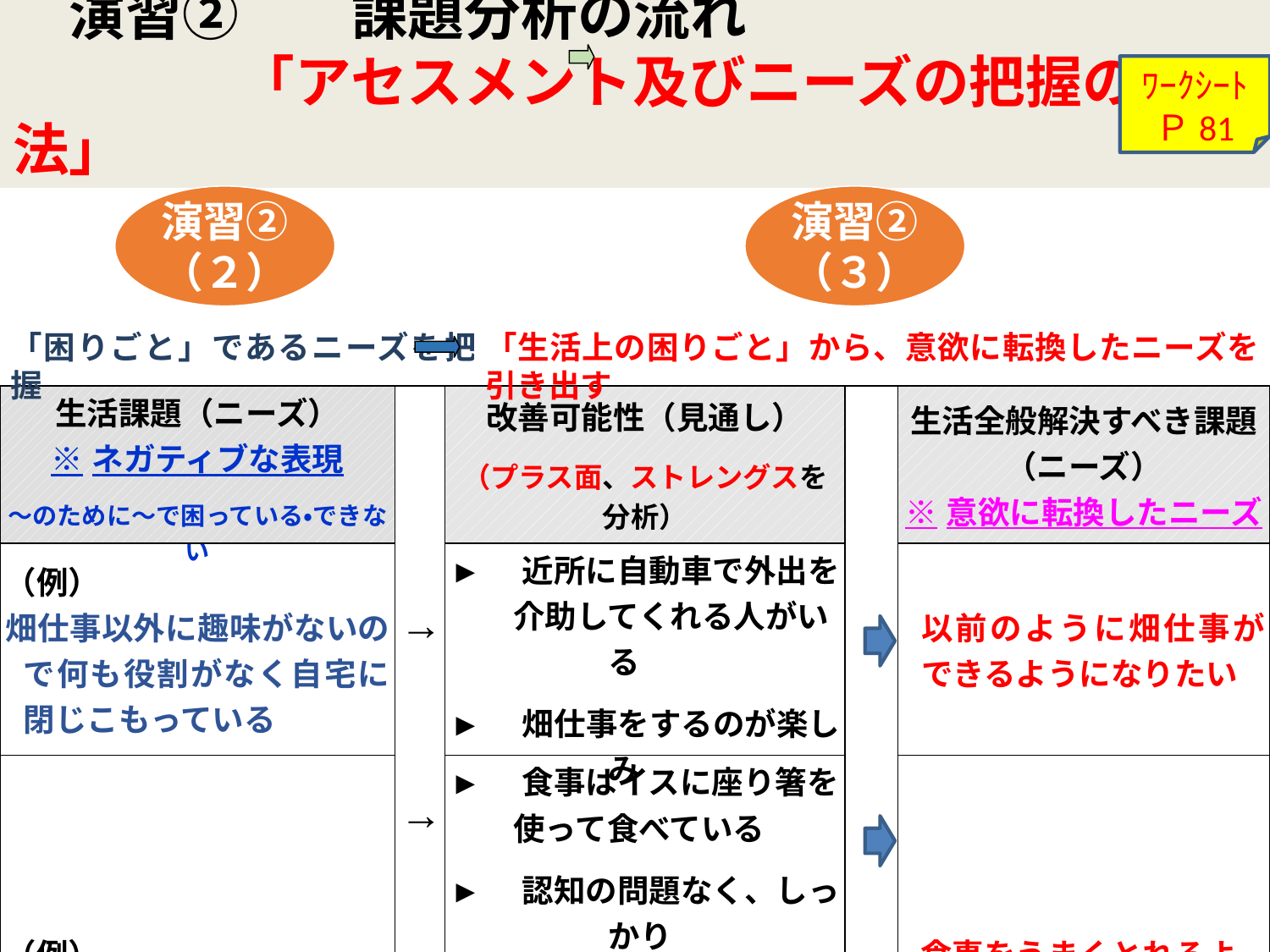

演習②　　課題分析の流れ
　　　　「アセスメント及びニーズの把握の方法」

ﾜｰｸｼｰﾄ
Ｐ81
演習②（２）
演習②（３）
「困りごと」であるニーズを把握

「生活上の困りごと」から、意欲に転換したニーズを引き出す

| 生活課題（ニーズ） ※ネガティブな表現 ～のために～で困っている・できない | → → | 改善可能性（見通し） （プラス面、ストレングスを分析） |  | 生活全般解決すべき課題 （ニーズ） ※意欲に転換したニーズ |
| --- | --- | --- | --- | --- |
| （例） 畑仕事以外に趣味がないので何も役割がなく自宅に閉じこもっている |  | ►　近所に自動車で外出を 　　介助してくれる人がいる ►　畑仕事をするのが楽しみ |  | 以前のように畑仕事ができるようになりたい |
| （例） 右手だけの食事摂取がうまくできない |  | ►　食事はイスに座り箸を 　　使って食べている ►　認知の問題なく、しっかり 　　している |  | 食事をうまくとれるように なりたい |